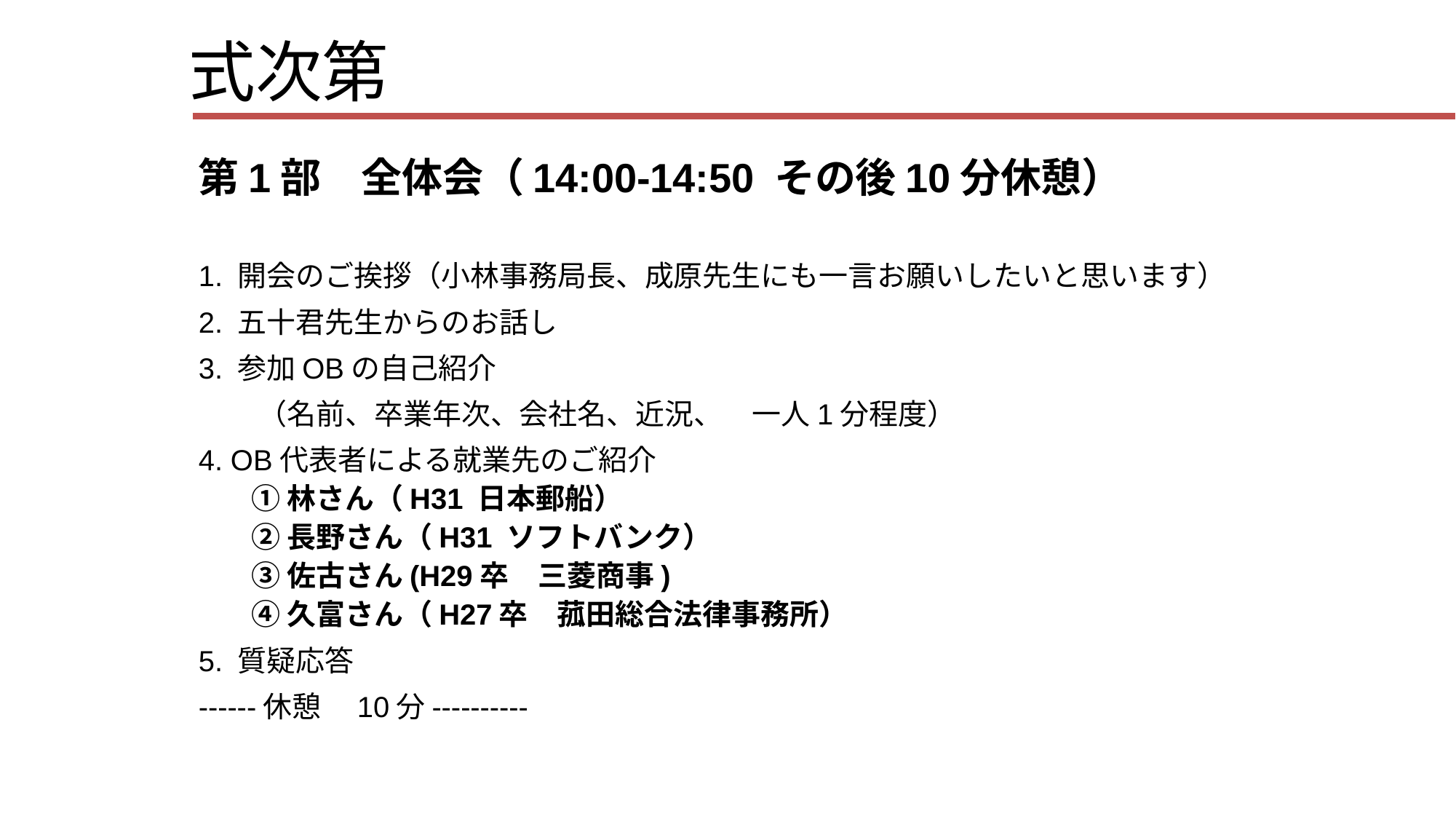

# 式次第
第1部　全体会（14:00-14:50 その後10分休憩）

1. 開会のご挨拶（小林事務局長、成原先生にも一言お願いしたいと思います）
2. 五十君先生からのお話し
3. 参加OBの自己紹介
        （名前、卒業年次、会社名、近況、　一人1分程度）
4. OB代表者による就業先のご紹介
①林さん（H31 日本郵船）
②長野さん（H31 ソフトバンク）
③佐古さん(H29卒　三菱商事)
④久富さん（H27卒　菰田総合法律事務所）
5. 質疑応答
------休憩　10分----------